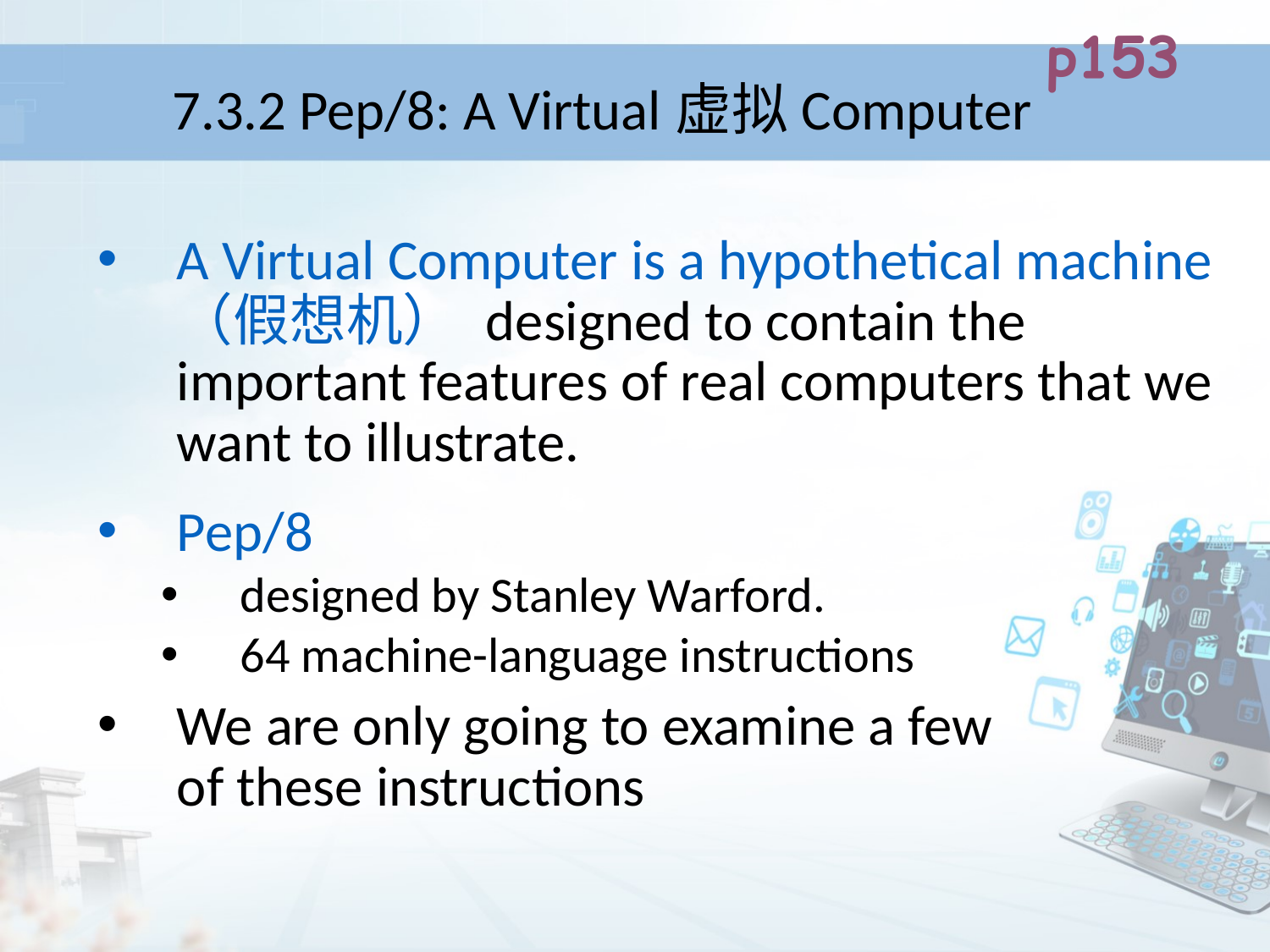

p153
# 7.3.2 Pep/8: A Virtual虚拟Computer
A Virtual Computer is a hypothetical machine （假想机） designed to contain the important features of real computers that we want to illustrate.
Pep/8
designed by Stanley Warford.
64 machine-language instructions
We are only going to examine a few
of these instructions